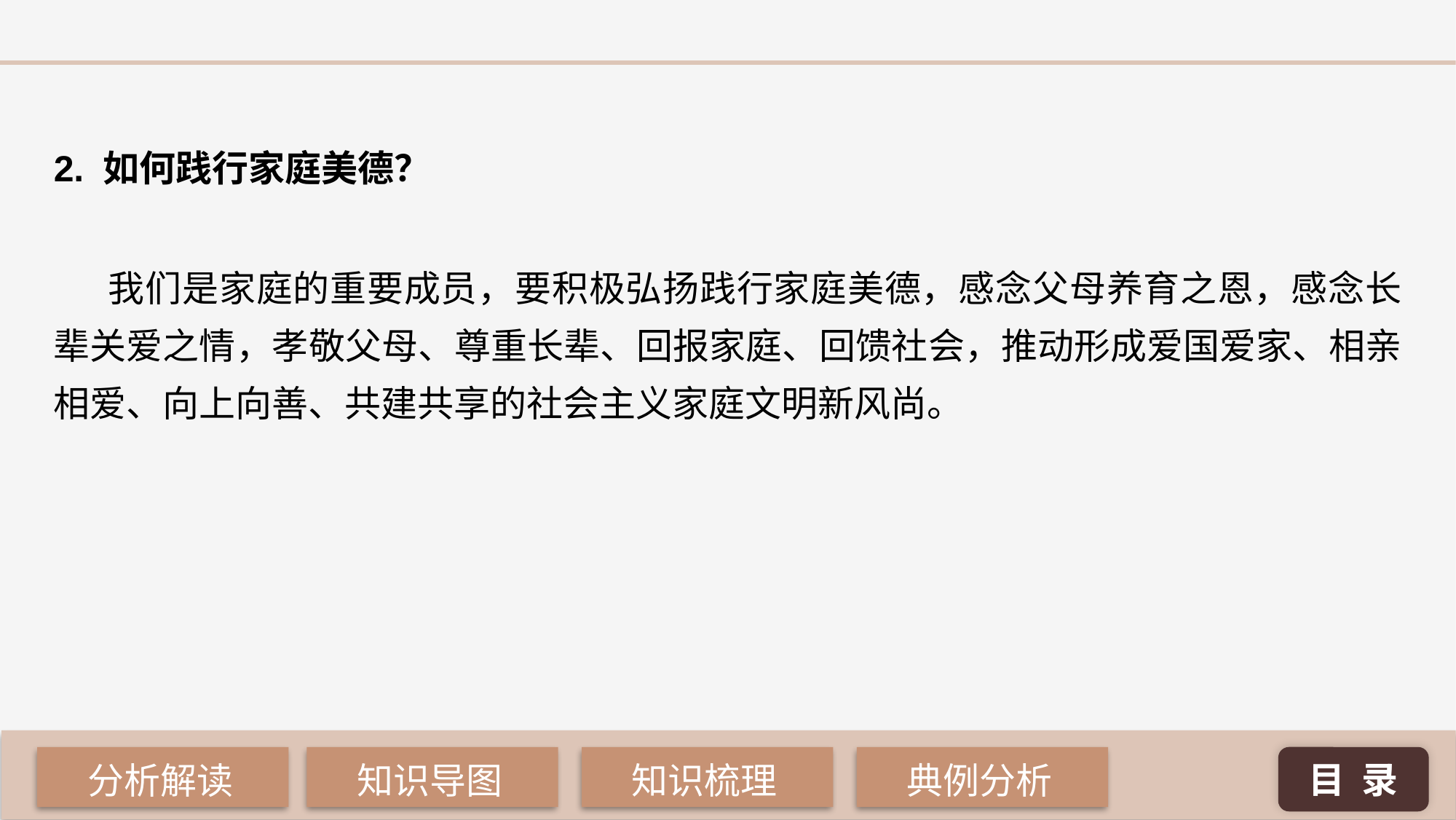

2. 如何践行家庭美德？
我们是家庭的重要成员，要积极弘扬践行家庭美德，感念父母养育之恩，感念长辈关爱之情，孝敬父母、尊重长辈、回报家庭、回馈社会，推动形成爱国爱家、相亲相爱、向上向善、共建共享的社会主义家庭文明新风尚。